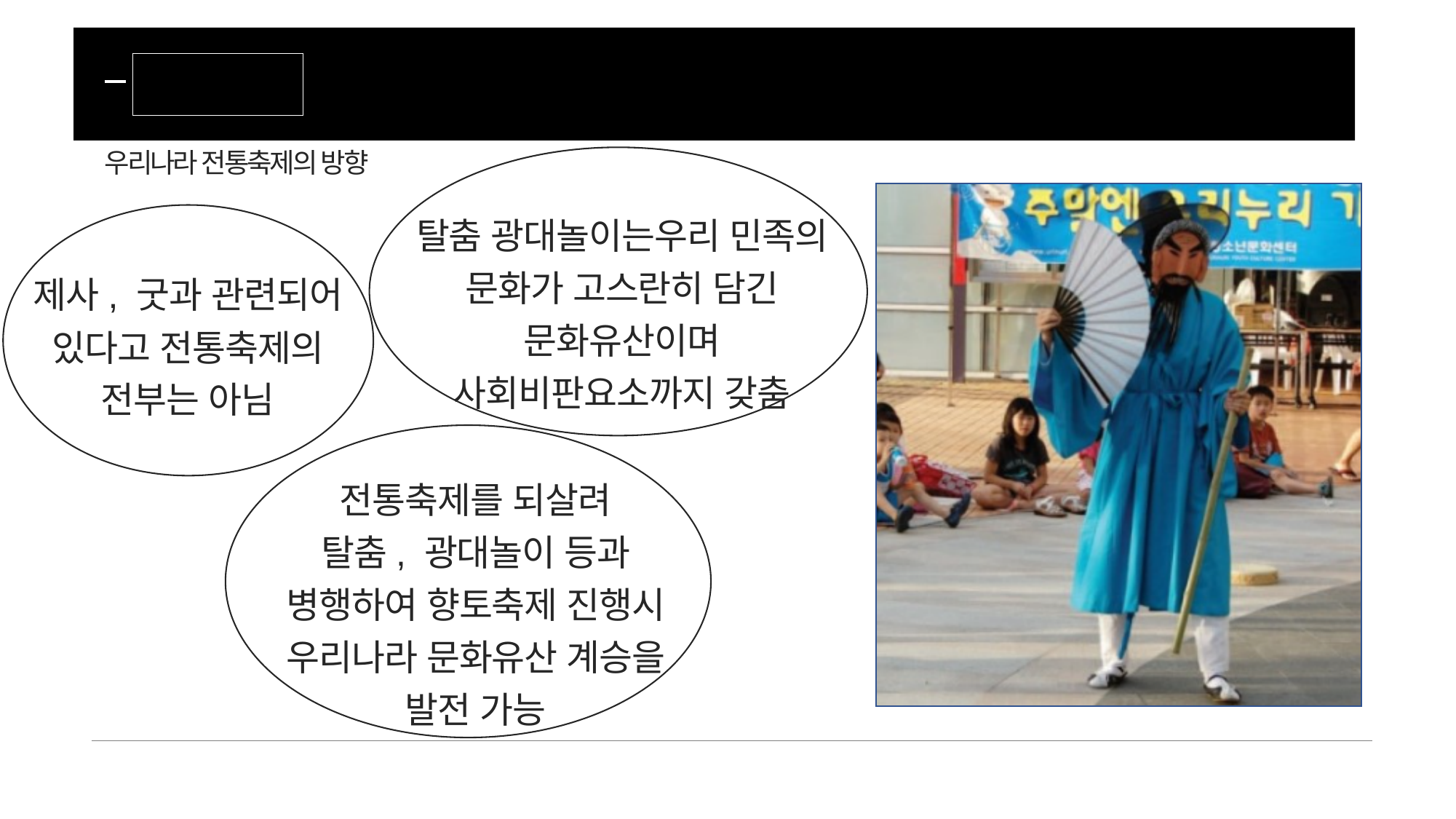

전통축제
OPINION
우리나라 전통축제의 방향

탈춤 광대놀이는우리 민족의 문화가 고스란히 담긴 문화유산이며 사회비판요소까지 갖춤

제사, 굿과 관련되어 있다고 전통축제의 전부는 아님

전통축제를 되살려
탈춤, 광대놀이 등과 병행하여 향토축제 진행시 우리나라 문화유산 계승을 발전 가능